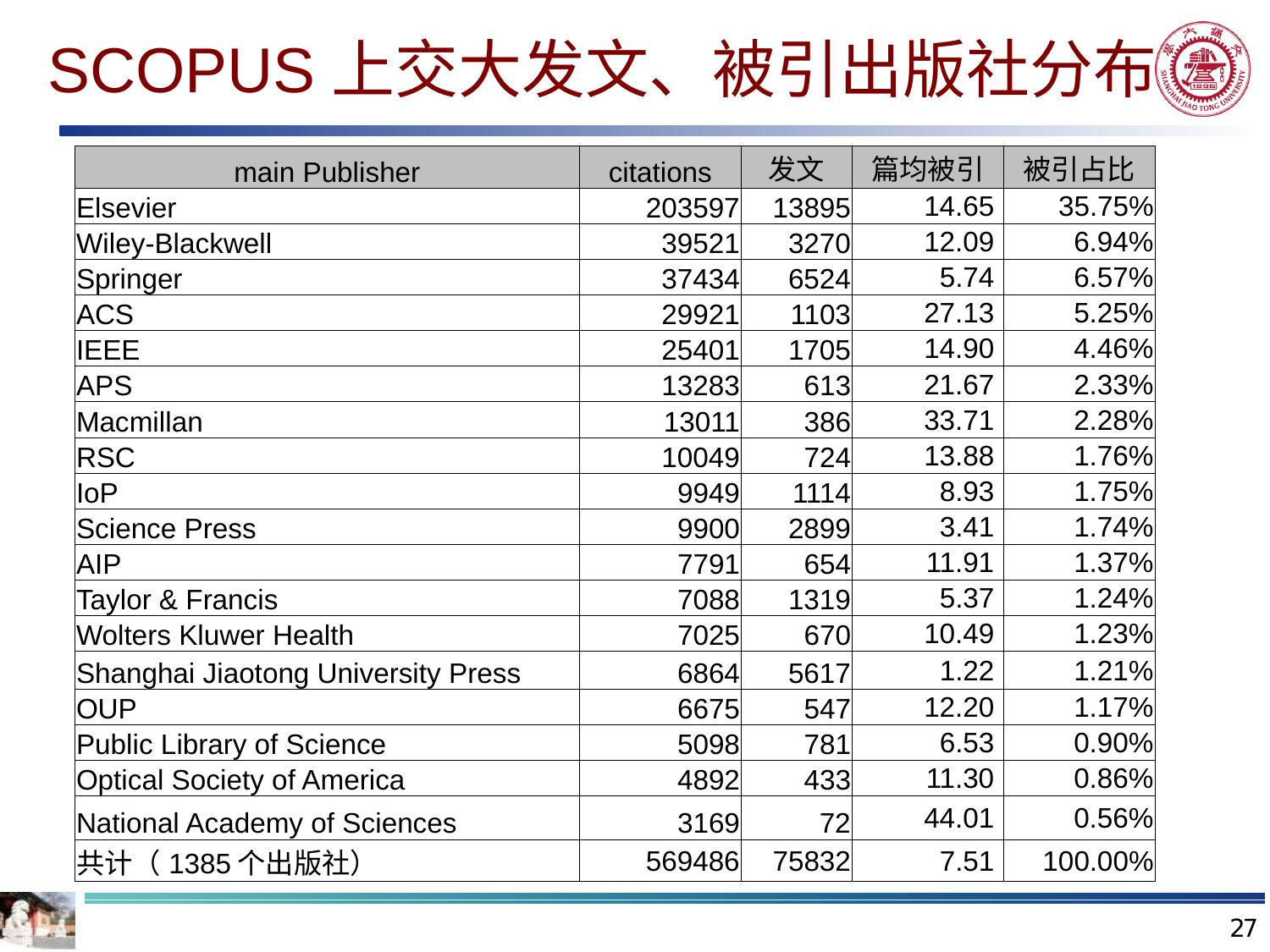

# SCOPUS上交大发文、被引出版社分布
| main Publisher | citations | 发文 | 篇均被引 | 被引占比 |
| --- | --- | --- | --- | --- |
| Elsevier | 203597 | 13895 | 14.65 | 35.75% |
| Wiley-Blackwell | 39521 | 3270 | 12.09 | 6.94% |
| Springer | 37434 | 6524 | 5.74 | 6.57% |
| ACS | 29921 | 1103 | 27.13 | 5.25% |
| IEEE | 25401 | 1705 | 14.90 | 4.46% |
| APS | 13283 | 613 | 21.67 | 2.33% |
| Macmillan | 13011 | 386 | 33.71 | 2.28% |
| RSC | 10049 | 724 | 13.88 | 1.76% |
| IoP | 9949 | 1114 | 8.93 | 1.75% |
| Science Press | 9900 | 2899 | 3.41 | 1.74% |
| AIP | 7791 | 654 | 11.91 | 1.37% |
| Taylor & Francis | 7088 | 1319 | 5.37 | 1.24% |
| Wolters Kluwer Health | 7025 | 670 | 10.49 | 1.23% |
| Shanghai Jiaotong University Press | 6864 | 5617 | 1.22 | 1.21% |
| OUP | 6675 | 547 | 12.20 | 1.17% |
| Public Library of Science | 5098 | 781 | 6.53 | 0.90% |
| Optical Society of America | 4892 | 433 | 11.30 | 0.86% |
| National Academy of Sciences | 3169 | 72 | 44.01 | 0.56% |
| 共计（1385个出版社） | 569486 | 75832 | 7.51 | 100.00% |
27